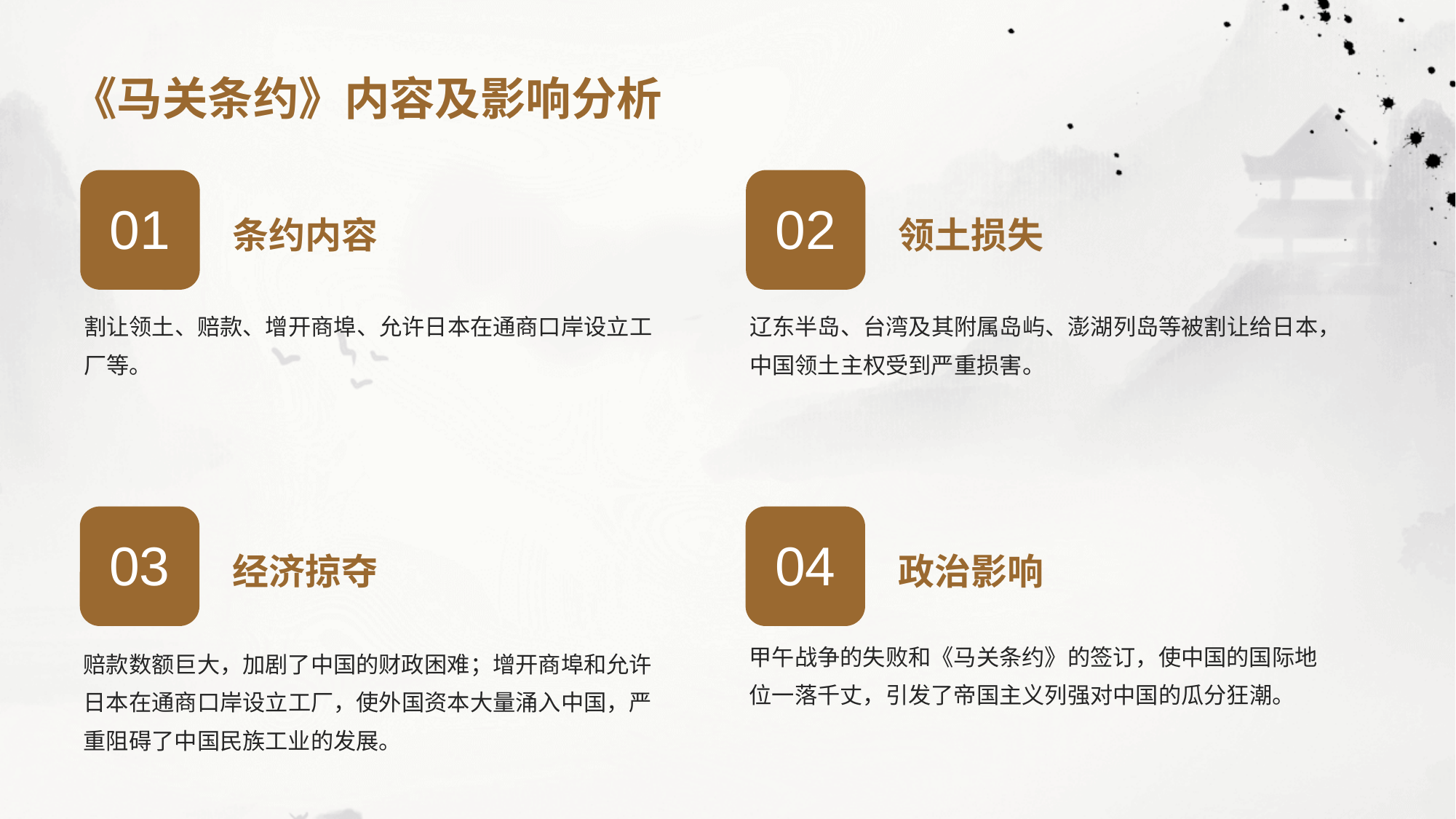

《马关条约》内容及影响分析

条约内容

领土损失
01
02
割让领土、赔款、增开商埠、允许日本在通商口岸设立工厂等。
辽东半岛、台湾及其附属岛屿、澎湖列岛等被割让给日本，中国领土主权受到严重损害。

经济掠夺

政治影响
03
04
甲午战争的失败和《马关条约》的签订，使中国的国际地位一落千丈，引发了帝国主义列强对中国的瓜分狂潮。
赔款数额巨大，加剧了中国的财政困难；增开商埠和允许日本在通商口岸设立工厂，使外国资本大量涌入中国，严重阻碍了中国民族工业的发展。